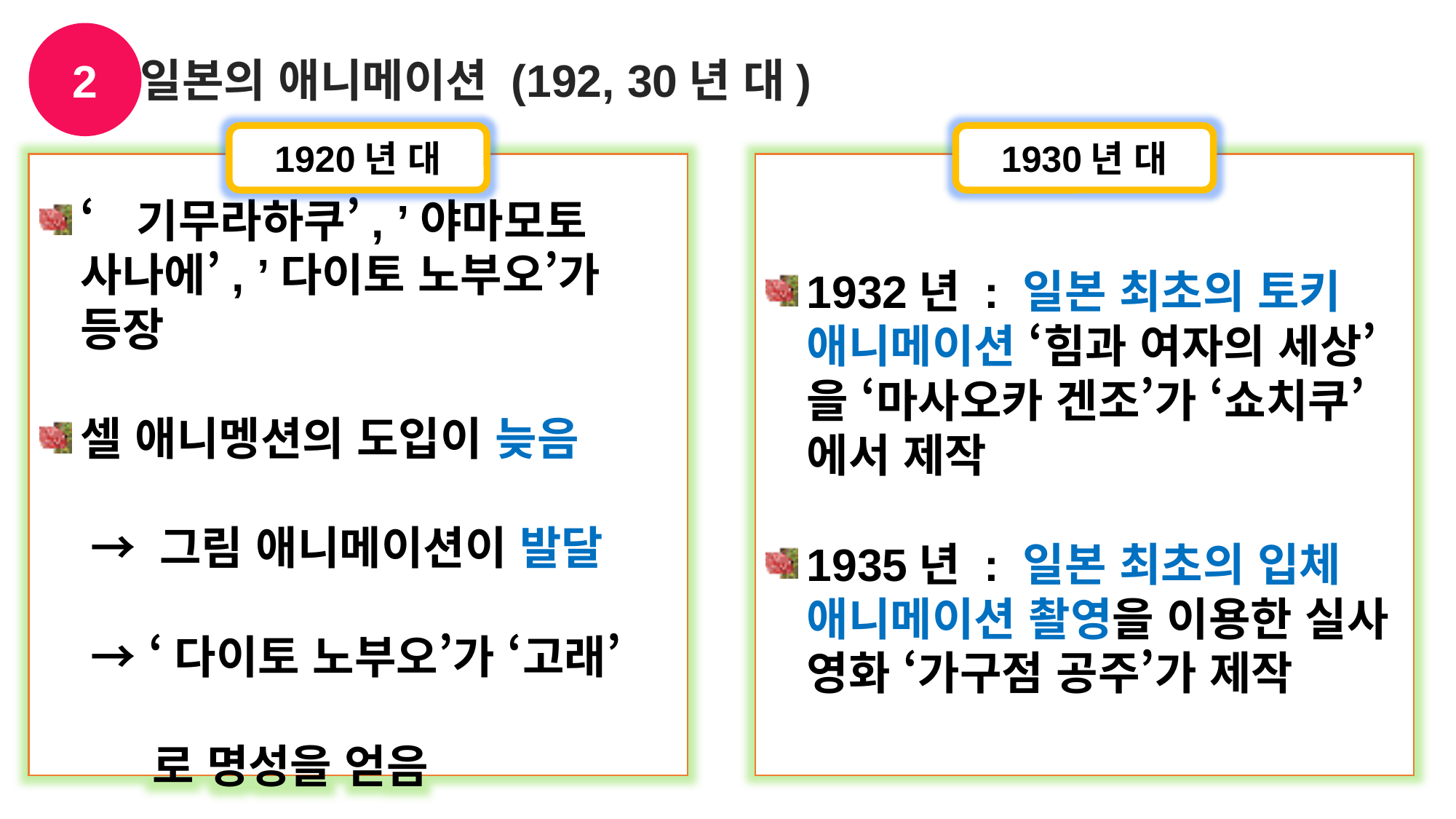

2
일본의 애니메이션 (192, 30년 대)
1920년 대
1930년 대

1932년 : 일본 최초의 토키 애니메이션 ‘힘과 여자의 세상’을 ‘마사오카 겐조’가 ‘쇼치쿠’에서 제작

1935년 : 일본 최초의 입체 애니메이션 촬영을 이용한 실사 영화 ‘가구점 공주’가 제작

‘기무라하쿠’, ’야마모토 사나에’, ’다이토 노부오’가 등장

셀 애니멩션의 도입이 늦음

    → 그림 애니메이션이 발달

    → ‘다이토 노부오’가 ‘고래’
        로 명성을 얻음